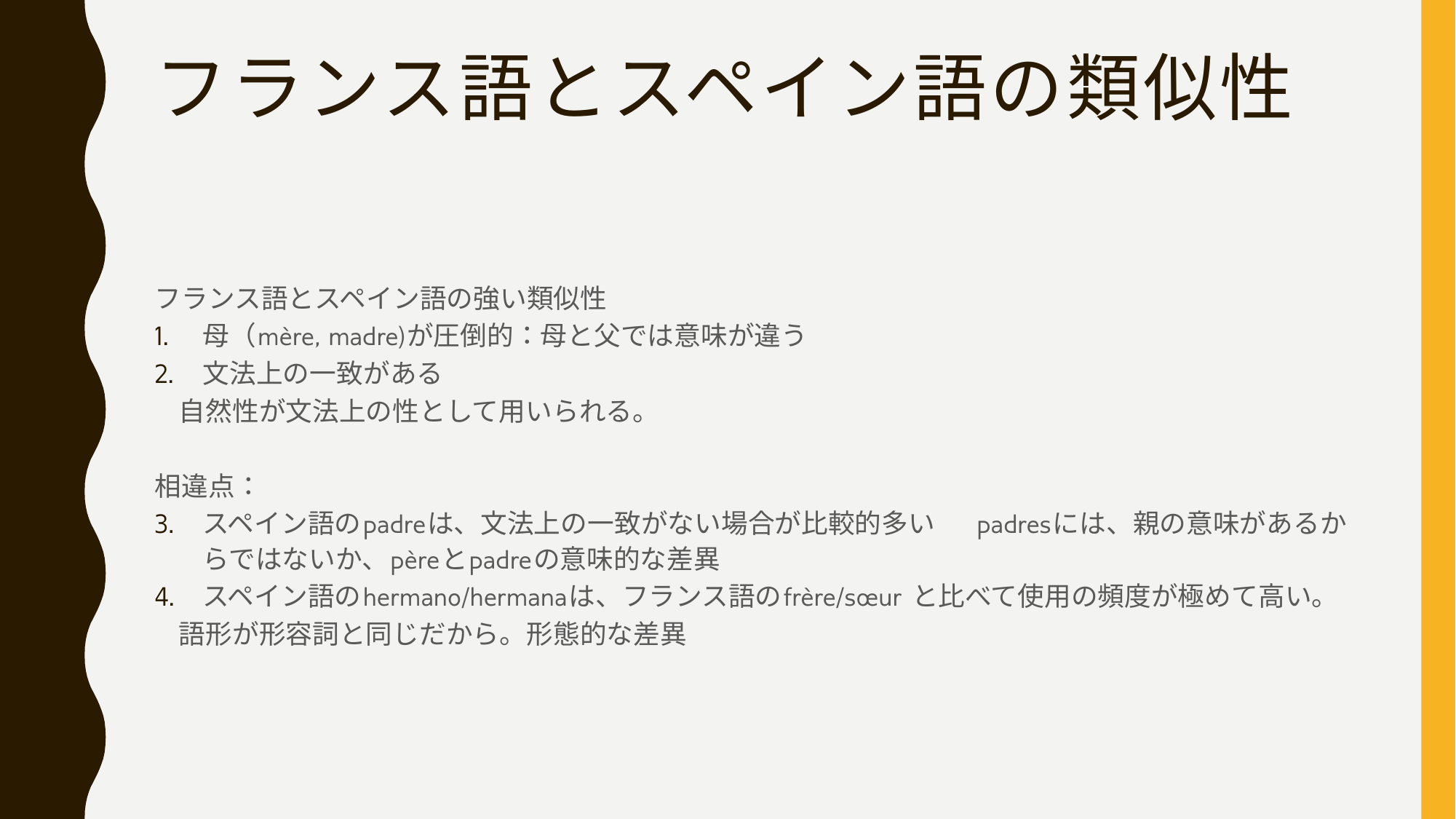

# フランス語とスペイン語の類似性
フランス語とスペイン語の強い類似性
母（mère, madre)が圧倒的：母と父では意味が違う
文法上の一致がある
	自然性が文法上の性として用いられる。

相違点：
スペイン語のpadreは、文法上の一致がない場合が比較的多い     padresには、親の意味があるからではないか、pèreとpadreの意味的な差異
スペイン語のhermano/hermanaは、フランス語のfrère/sœur と比べて使用の頻度が極めて高い。
	語形が形容詞と同じだから。形態的な差異